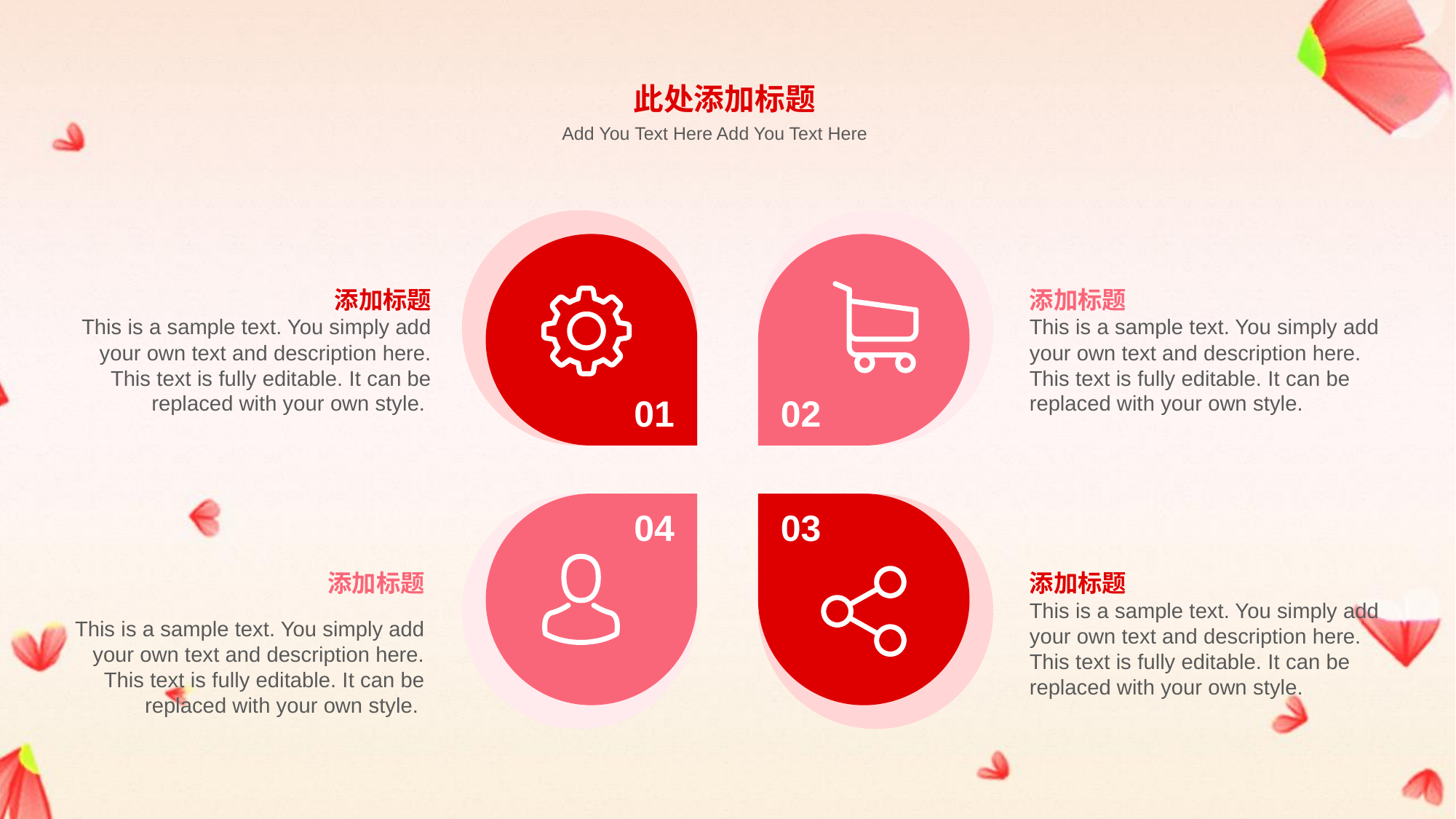

此处添加标题
Add You Text Here Add You Text Here

添加标题
This is a sample text. You simply add your own text and description here. This text is fully editable. It can be replaced with your own style.
添加标题
This is a sample text. You simply add your own text and description here. This text is fully editable. It can be replaced with your own style.

01
02

04
03

添加标题
This is a sample text. You simply add your own text and description here. This text is fully editable. It can be replaced with your own style.
添加标题
This is a sample text. You simply add your own text and description here. This text is fully editable. It can be replaced with your own style.